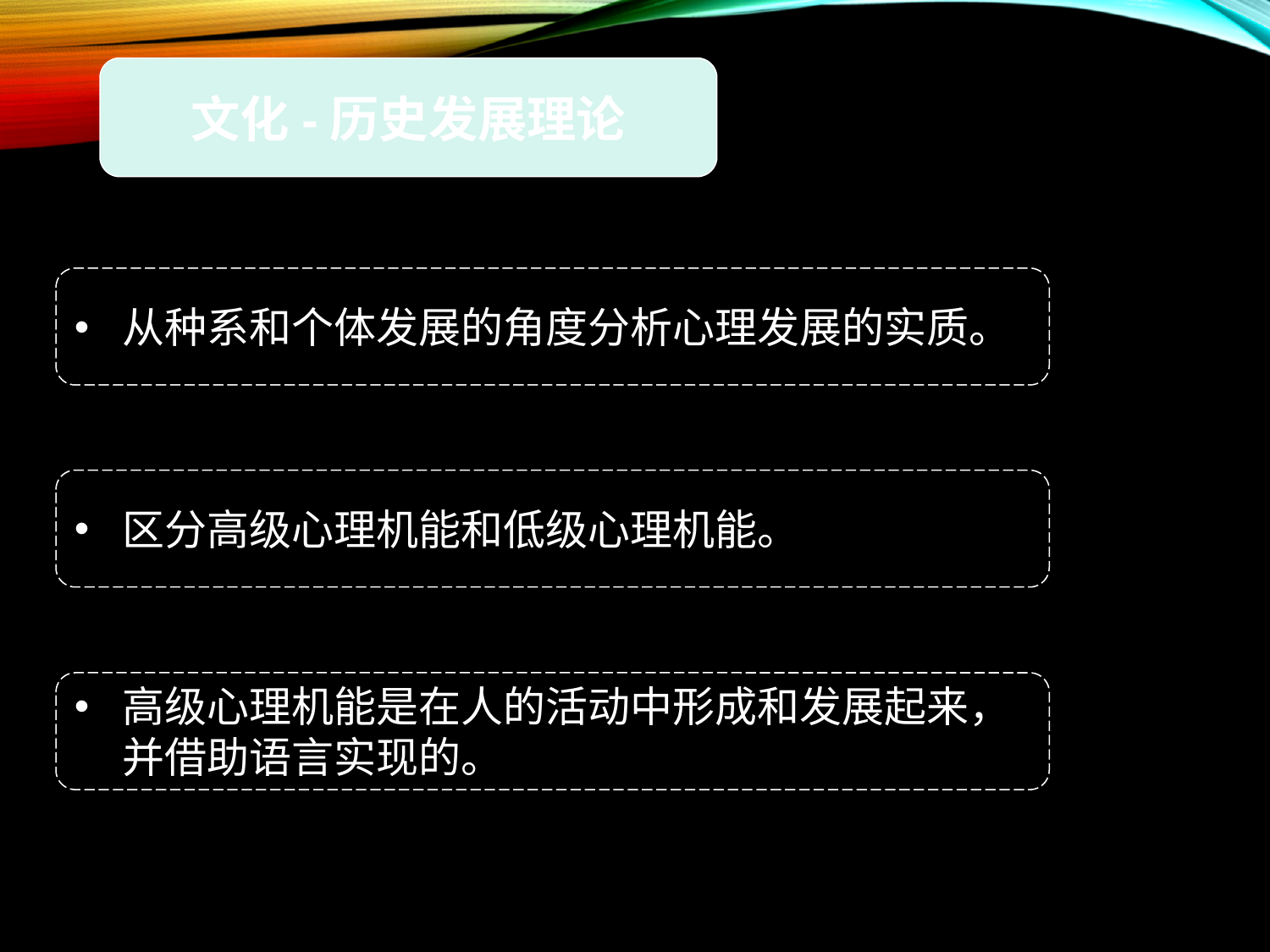

文化-历史发展理论
从种系和个体发展的角度分析心理发展的实质。
区分高级心理机能和低级心理机能。
高级心理机能是在人的活动中形成和发展起来，并借助语言实现的。